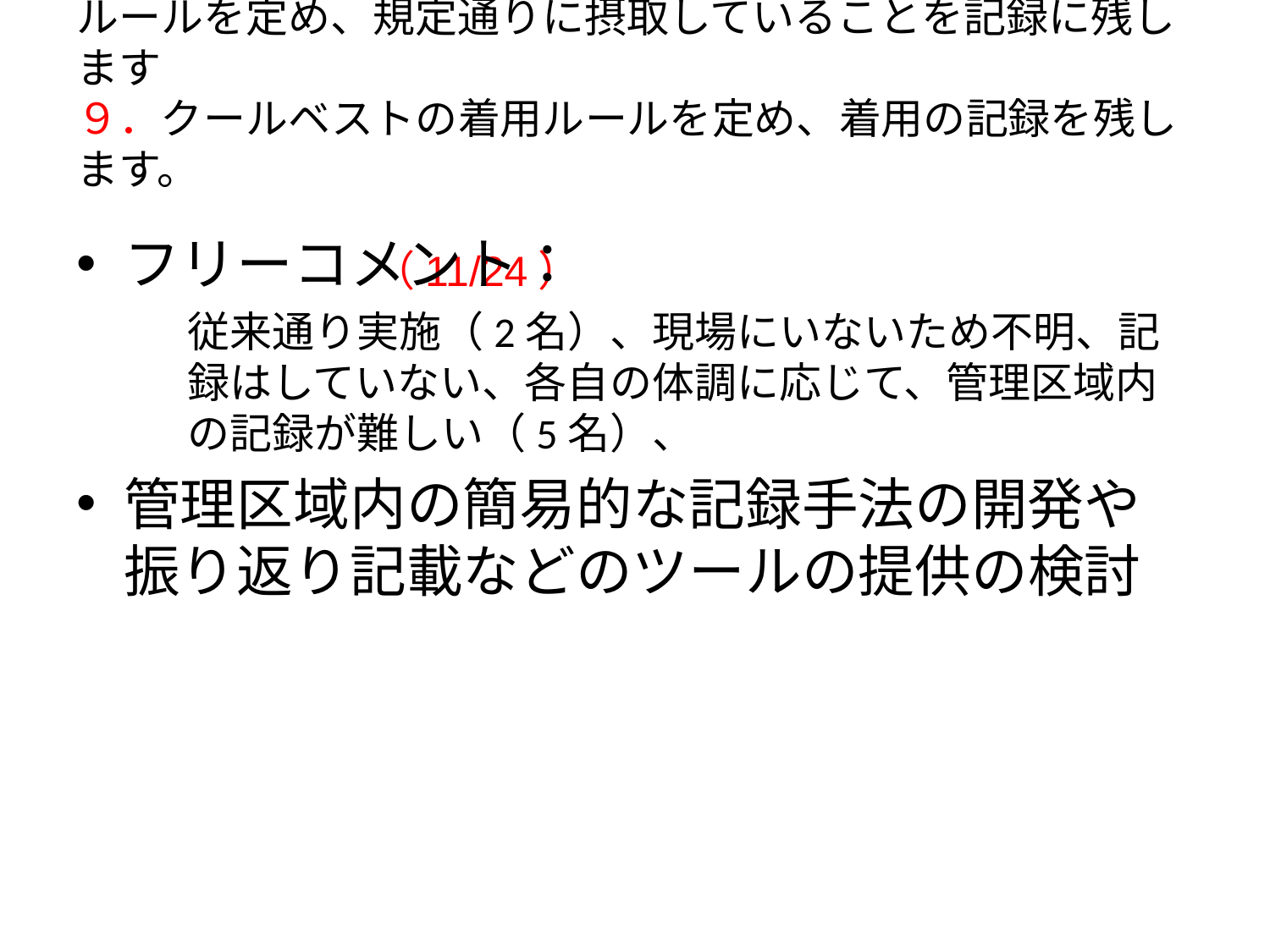

# ８．水分（電解質を含むスポーツ飲料等）や塩分の摂取のルールを定め、規定通りに摂取していることを記録に残します ９．クールベストの着用ルールを定め、着用の記録を残します。 　　　　　　　　　　　　　　　　　　　　　　　　　　　　　　　　　（11/24）
フリーコメント：
従来通り実施（2名）、現場にいないため不明、記録はしていない、各自の体調に応じて、管理区域内の記録が難しい（5名）、
管理区域内の簡易的な記録手法の開発や振り返り記載などのツールの提供の検討